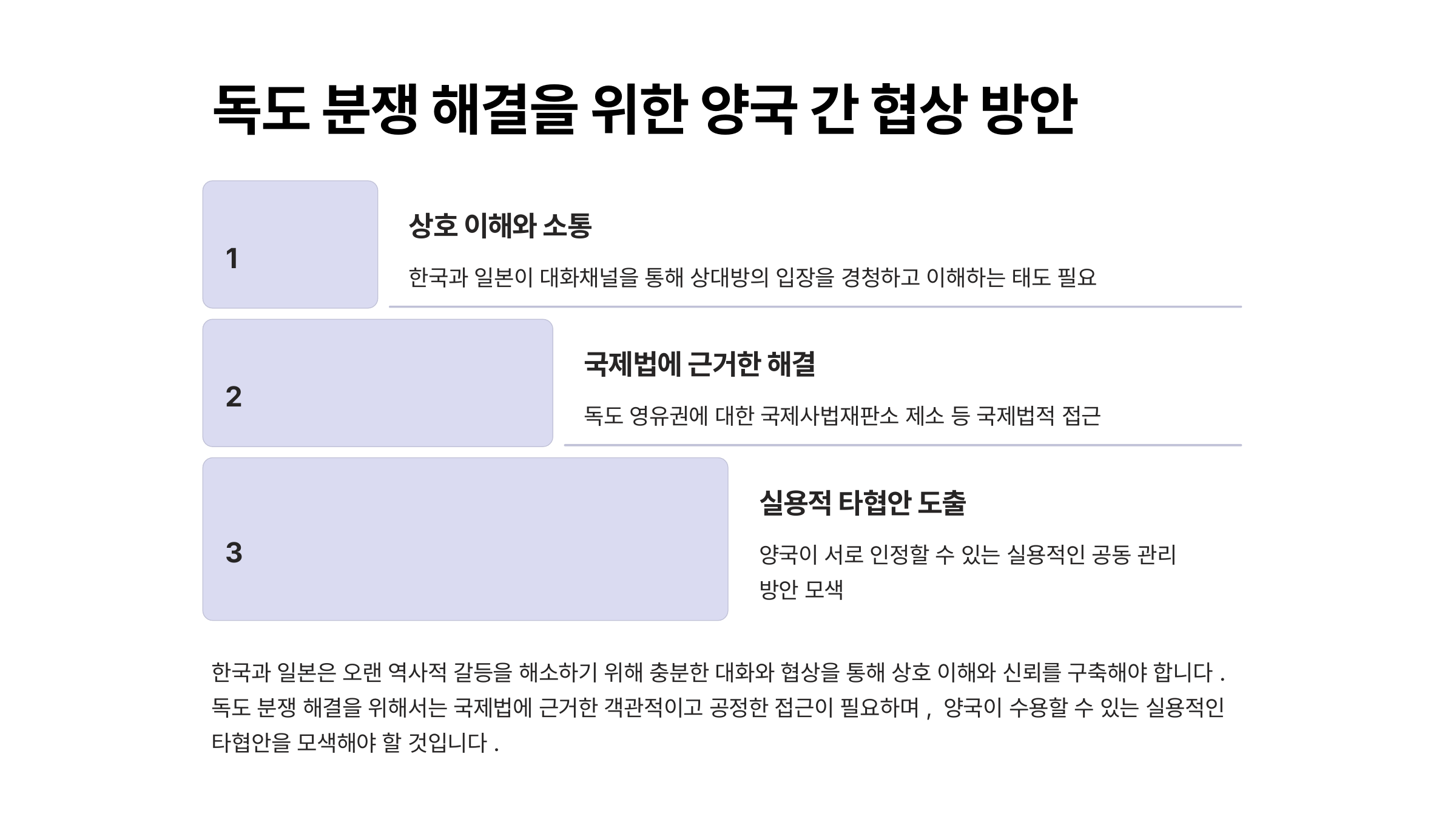

독도 분쟁 해결을 위한 양국 간 협상 방안

상호 이해와 소통
1
한국과 일본이 대화채널을 통해 상대방의 입장을 경청하고 이해하는 태도 필요

국제법에 근거한 해결
2
독도 영유권에 대한 국제사법재판소 제소 등 국제법적 접근

실용적 타협안 도출
3
양국이 서로 인정할 수 있는 실용적인 공동 관리 방안 모색
한국과 일본은 오랜 역사적 갈등을 해소하기 위해 충분한 대화와 협상을 통해 상호 이해와 신뢰를 구축해야 합니다. 독도 분쟁 해결을 위해서는 국제법에 근거한 객관적이고 공정한 접근이 필요하며, 양국이 수용할 수 있는 실용적인 타협안을 모색해야 할 것입니다.